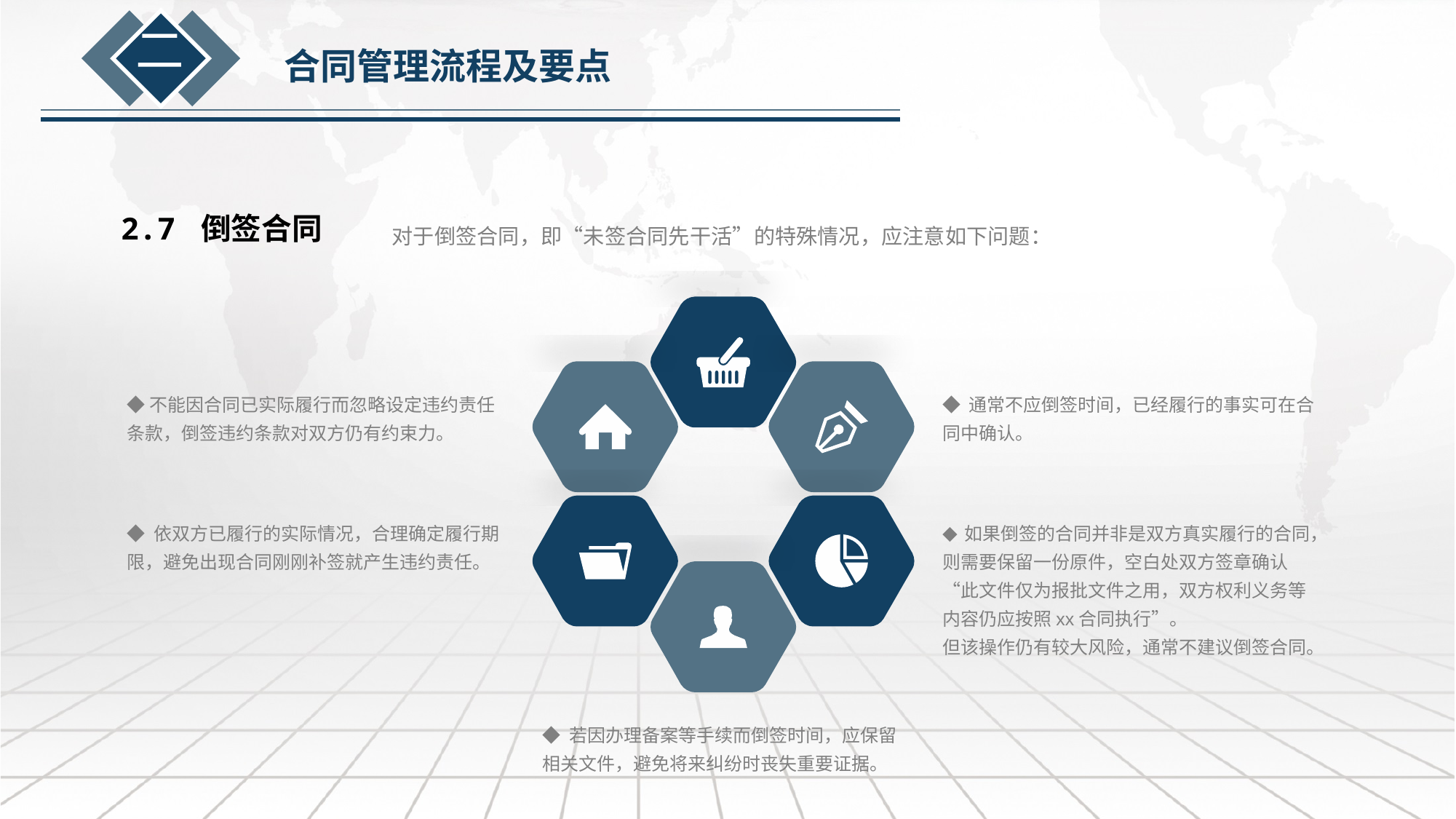

二

合同管理流程及要点
2.7 倒签合同
对于倒签合同，即“未签合同先干活”的特殊情况，应注意如下问题：

◆不能因合同已实际履行而忽略设定违约责任条款，倒签违约条款对双方仍有约束力。
◆ 通常不应倒签时间，已经履行的事实可在合同中确认。

◆ 依双方已履行的实际情况，合理确定履行期限，避免出现合同刚刚补签就产生违约责任。
◆ 如果倒签的合同并非是双方真实履行的合同，则需要保留一份原件，空白处双方签章确认“此文件仅为报批文件之用，双方权利义务等内容仍应按照xx合同执行”。
但该操作仍有较大风险，通常不建议倒签合同。

◆ 若因办理备案等手续而倒签时间，应保留相关文件，避免将来纠纷时丧失重要证据。